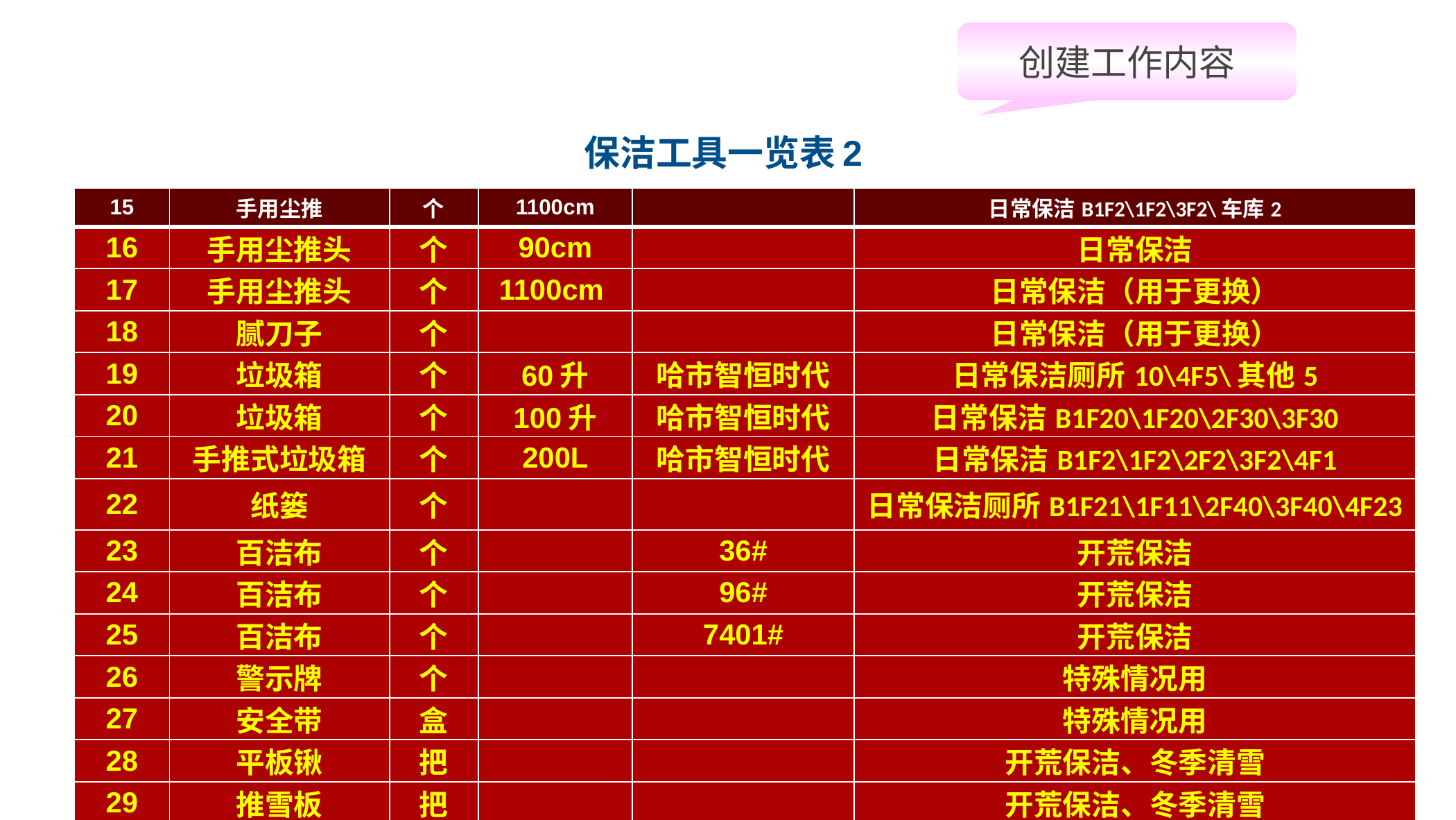

创建工作内容
# 保洁工具一览表2
| 15 | 手用尘推 | 个 | 1100cm |  | 日常保洁B1F2\1F2\3F2\车库2 |
| --- | --- | --- | --- | --- | --- |
| 16 | 手用尘推头 | 个 | 90cm |  | 日常保洁 |
| 17 | 手用尘推头 | 个 | 1100cm |  | 日常保洁（用于更换） |
| 18 | 腻刀子 | 个 |  |  | 日常保洁（用于更换） |
| 19 | 垃圾箱 | 个 | 60升 | 哈市智恒时代 | 日常保洁厕所10\4F5\其他5 |
| 20 | 垃圾箱 | 个 | 100升 | 哈市智恒时代 | 日常保洁B1F20\1F20\2F30\3F30 |
| 21 | 手推式垃圾箱 | 个 | 200L | 哈市智恒时代 | 日常保洁B1F2\1F2\2F2\3F2\4F1 |
| 22 | 纸篓 | 个 |  |  | 日常保洁厕所B1F21\1F11\2F40\3F40\4F23 |
| 23 | 百洁布 | 个 |  | 36# | 开荒保洁 |
| 24 | 百洁布 | 个 |  | 96# | 开荒保洁 |
| 25 | 百洁布 | 个 |  | 7401# | 开荒保洁 |
| 26 | 警示牌 | 个 |  |  | 特殊情况用 |
| 27 | 安全带 | 盒 |  |  | 特殊情况用 |
| 28 | 平板锹 | 把 |  |  | 开荒保洁、冬季清雪 |
| 29 | 推雪板 | 把 |  |  | 开荒保洁、冬季清雪 |